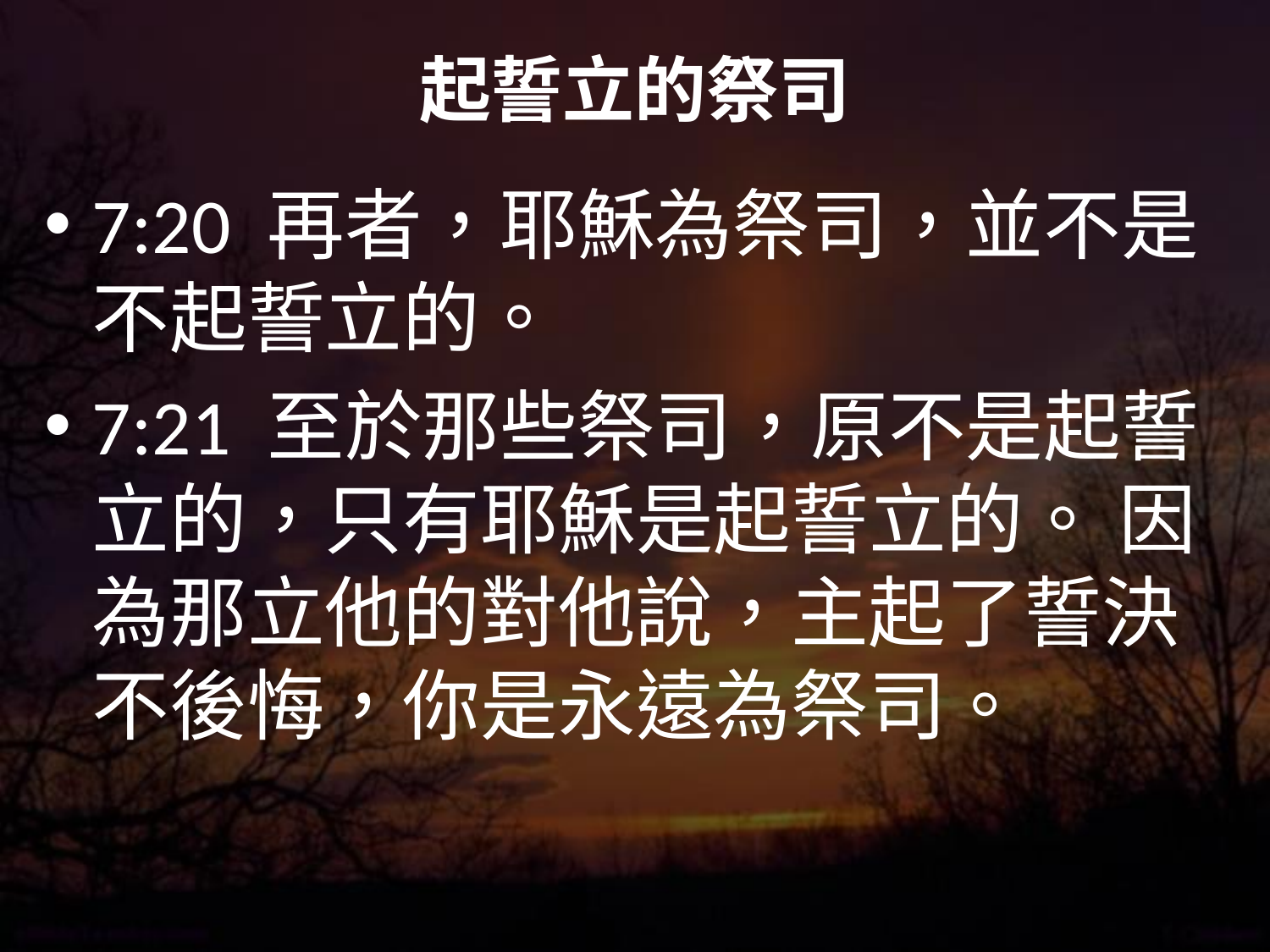

# 起誓立的祭司
7:20 再者，耶穌為祭司，並不是不起誓立的。
7:21 至於那些祭司，原不是起誓立的，只有耶穌是起誓立的。 因為那立他的對他說，主起了誓決不後悔，你是永遠為祭司。